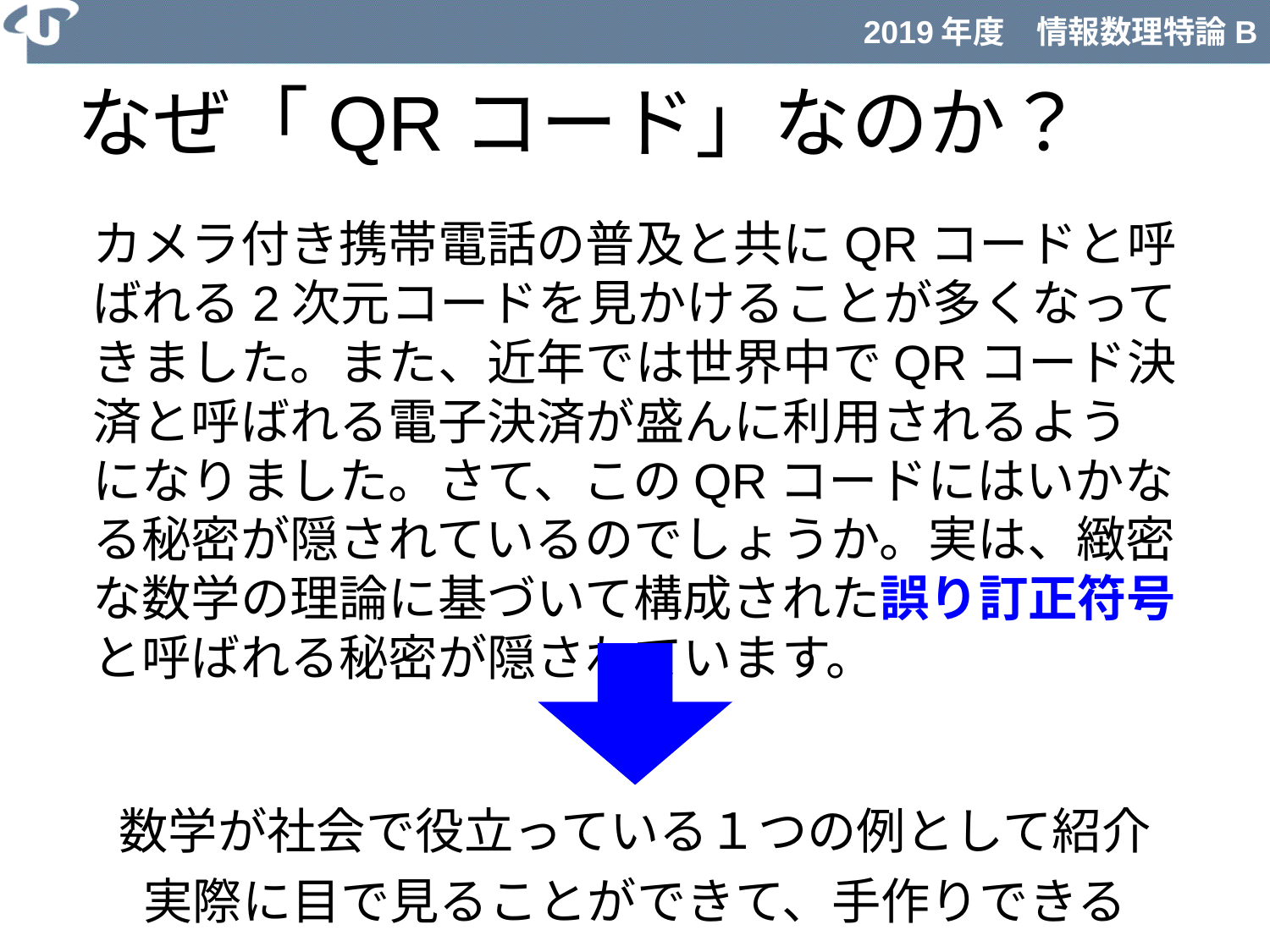

# なぜ「QRコード」なのか？
カメラ付き携帯電話の普及と共にQRコードと呼ばれる2次元コードを見かけることが多くなってきました。また、近年では世界中でQRコード決済と呼ばれる電子決済が盛んに利用されるようになりました。さて、このQRコードにはいかなる秘密が隠されているのでしょうか。実は、緻密な数学の理論に基づいて構成された誤り訂正符号と呼ばれる秘密が隠されています。

数学が社会で役立っている１つの例として紹介
実際に目で見ることができて、手作りできる